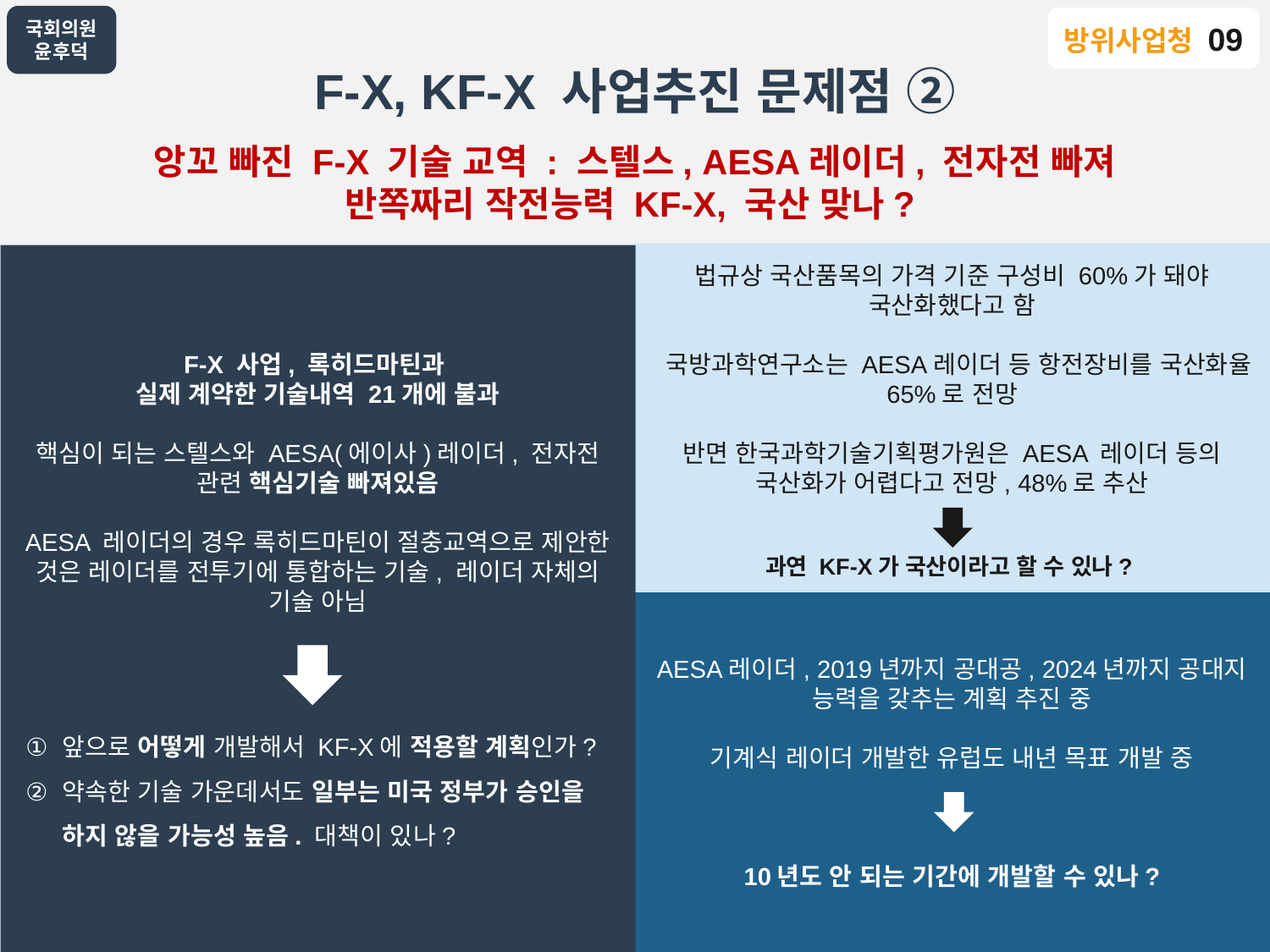

방위사업청 09
F-X, KF-X 사업추진 문제점 ②
앙꼬 빠진 F-X 기술 교역 : 스텔스, AESA레이더, 전자전 빠져
반쪽짜리 작전능력 KF-X, 국산 맞나?

법규상 국산품목의 가격 기준 구성비 60%가 돼야 국산화했다고 함

 국방과학연구소는 AESA레이더 등 항전장비를 국산화율 65%로 전망

반면 한국과학기술기획평가원은 AESA 레이더 등의 국산화가 어렵다고 전망, 48%로 추산

과연 KF-X가 국산이라고 할 수 있나?

F-X 사업, 록히드마틴과
실제 계약한 기술내역 21개에 불과

핵심이 되는 스텔스와 AESA(에이사)레이더, 전자전 관련 핵심기술 빠져있음

AESA 레이더의 경우 록히드마틴이 절충교역으로 제안한 것은 레이더를 전투기에 통합하는 기술, 레이더 자체의 기술 아님

앞으로 어떻게 개발해서 KF-X에 적용할 계획인가?
약속한 기술 가운데서도 일부는 미국 정부가 승인을 하지 않을 가능성 높음. 대책이 있나?

AESA레이더, 2019년까지 공대공, 2024년까지 공대지 능력을 갖추는 계획 추진 중

기계식 레이더 개발한 유럽도 내년 목표 개발 중

10년도 안 되는 기간에 개발할 수 있나?